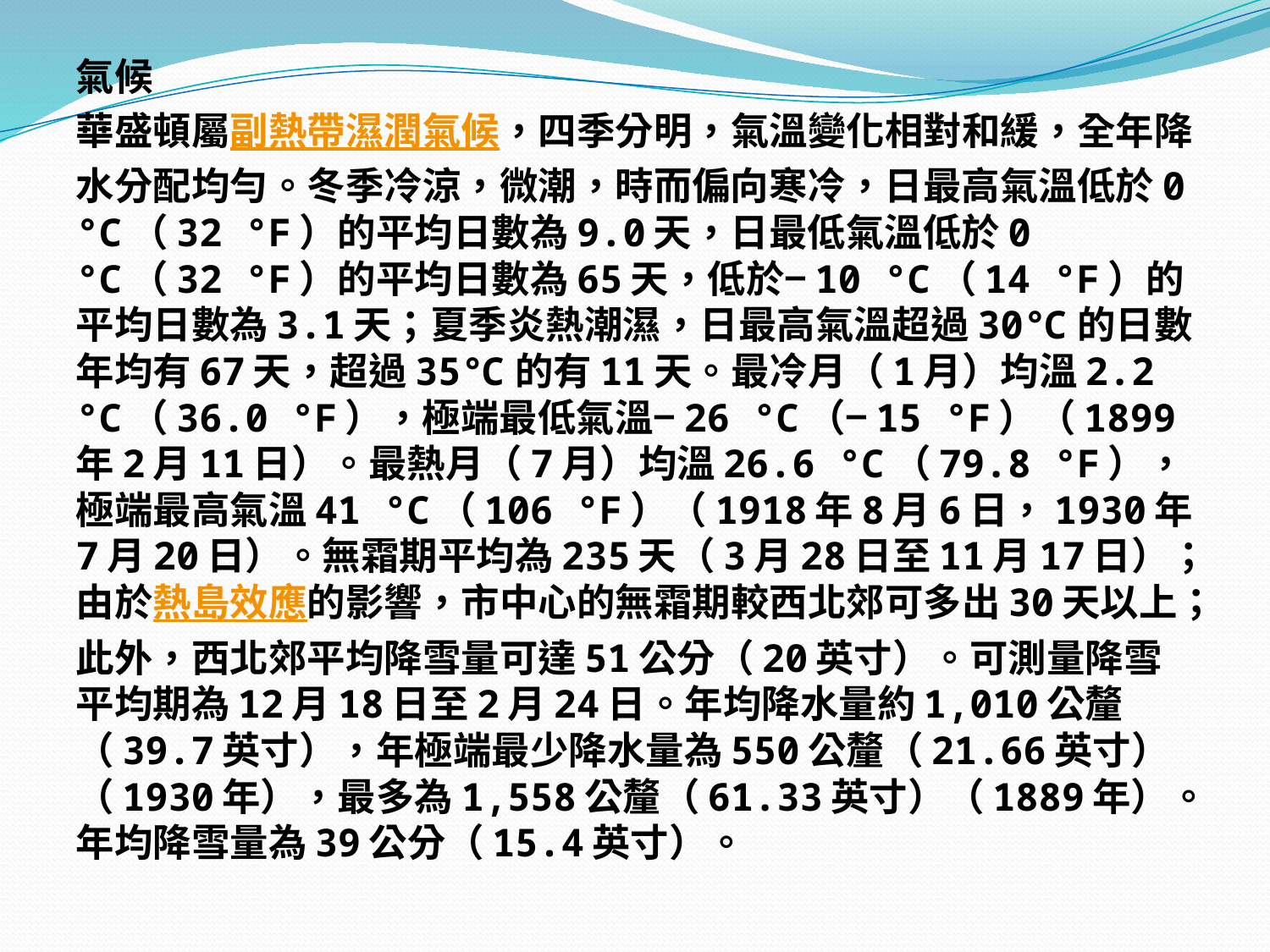

氣候
華盛頓屬副熱帶濕潤氣候，四季分明，氣溫變化相對和緩，全年降水分配均勻。冬季冷涼，微潮，時而偏向寒冷，日最高氣溫低於0 °C（32 °F）的平均日數為9.0天，日最低氣溫低於0 °C（32 °F）的平均日數為65天，低於−10 °C（14 °F）的平均日數為3.1天；夏季炎熱潮濕，日最高氣溫超過30℃的日數年均有67天，超過35℃的有11天。最冷月（1月）均溫2.2 °C（36.0 °F），極端最低氣溫−26 °C（−15 °F）（1899年2月11日）。最熱月（7月）均溫26.6 °C（79.8 °F），極端最高氣溫41 °C（106 °F）（1918年8月6日，1930年7月20日）。無霜期平均為235天（3月28日至11月17日）；由於熱島效應的影響，市中心的無霜期較西北郊可多出30天以上；此外，西北郊平均降雪量可達51公分（20英寸）。可測量降雪平均期為12月18日至2月24日。年均降水量約1,010公釐（39.7英寸），年極端最少降水量為550公釐（21.66英寸）（1930年），最多為1,558公釐（61.33英寸）（1889年）。年均降雪量為39公分（15.4英寸）。